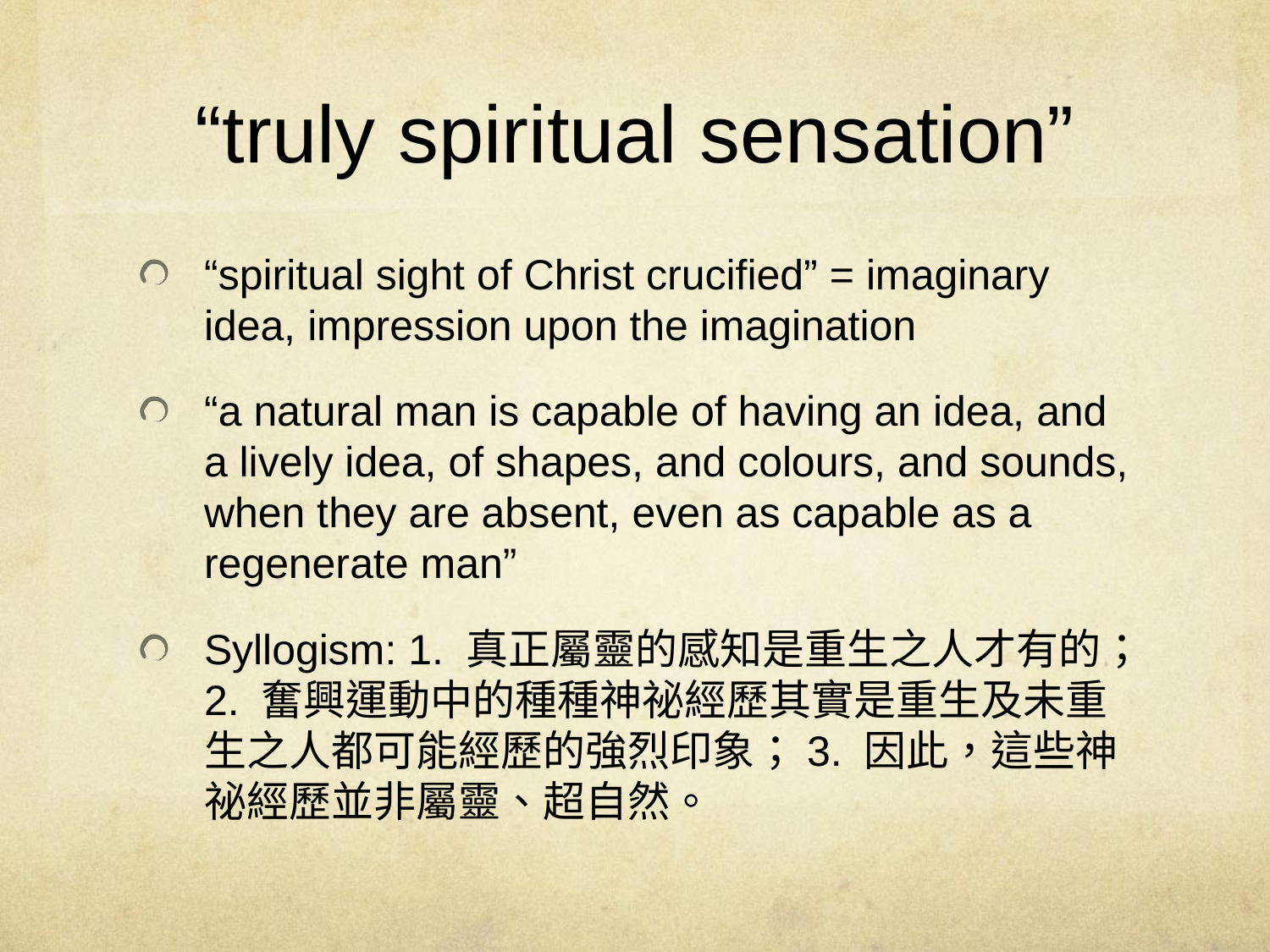

# “truly spiritual sensation”
“spiritual sight of Christ crucified” = imaginary idea, impression upon the imagination
“a natural man is capable of having an idea, and a lively idea, of shapes, and colours, and sounds, when they are absent, even as capable as a regenerate man”
Syllogism: 1. 真正屬靈的感知是重生之人才有的；2. 奮興運動中的種種神祕經歷其實是重生及未重生之人都可能經歷的強烈印象；3. 因此，這些神祕經歷並非屬靈、超自然。